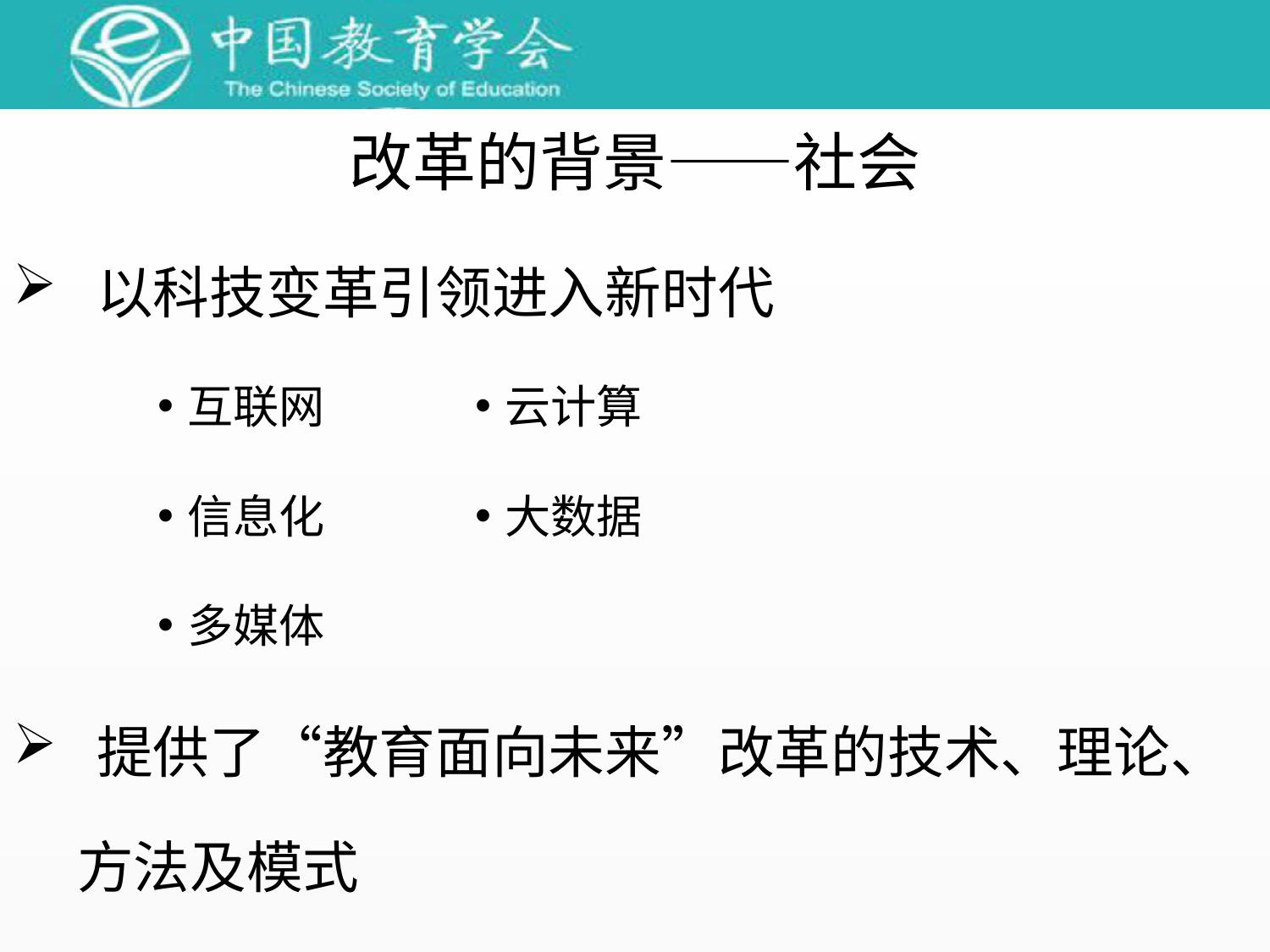

改革的背景——社会
  以科技变革引领进入新时代

  提供了“教育面向未来”改革的技术、理论、
    方法及模式

互联网
信息化
多媒体
云计算
大数据